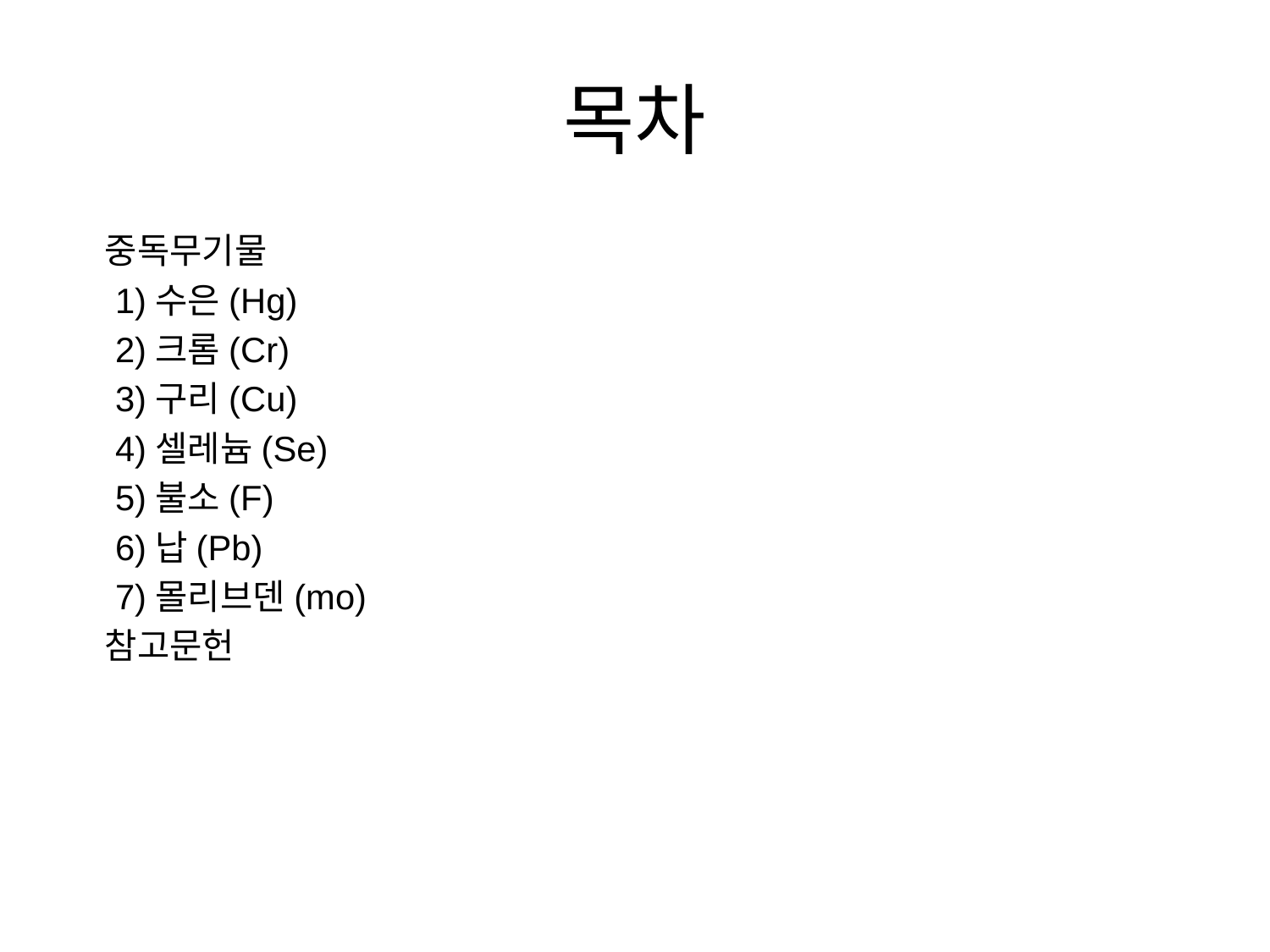

# 목차
  중독무기물
    1)수은(Hg)
    2)크롬(Cr)
    3)구리(Cu)
    4)셀레늄(Se)
    5)불소(F)
    6)납(Pb)
    7)몰리브덴(mo)
  참고문헌